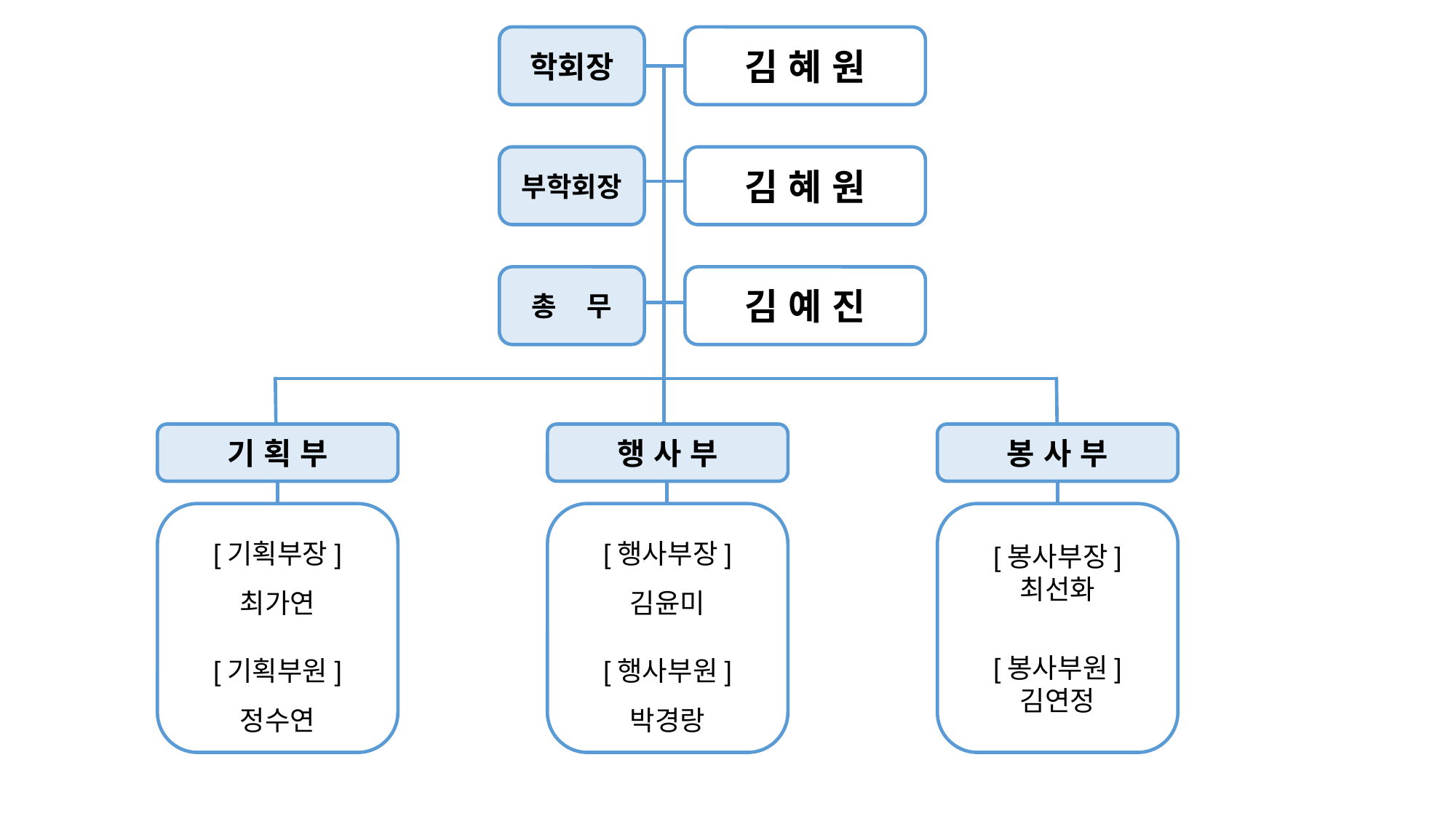

학회장
김 혜 원
부학회장
김 혜 원
총    무
김 예 진
기 획 부
행 사 부
봉 사 부
[기획부장]
최가연

[기획부원]
정수연
[행사부장]
김윤미

[행사부원]
박경랑
[봉사부장]
최선화

[봉사부원]
김연정